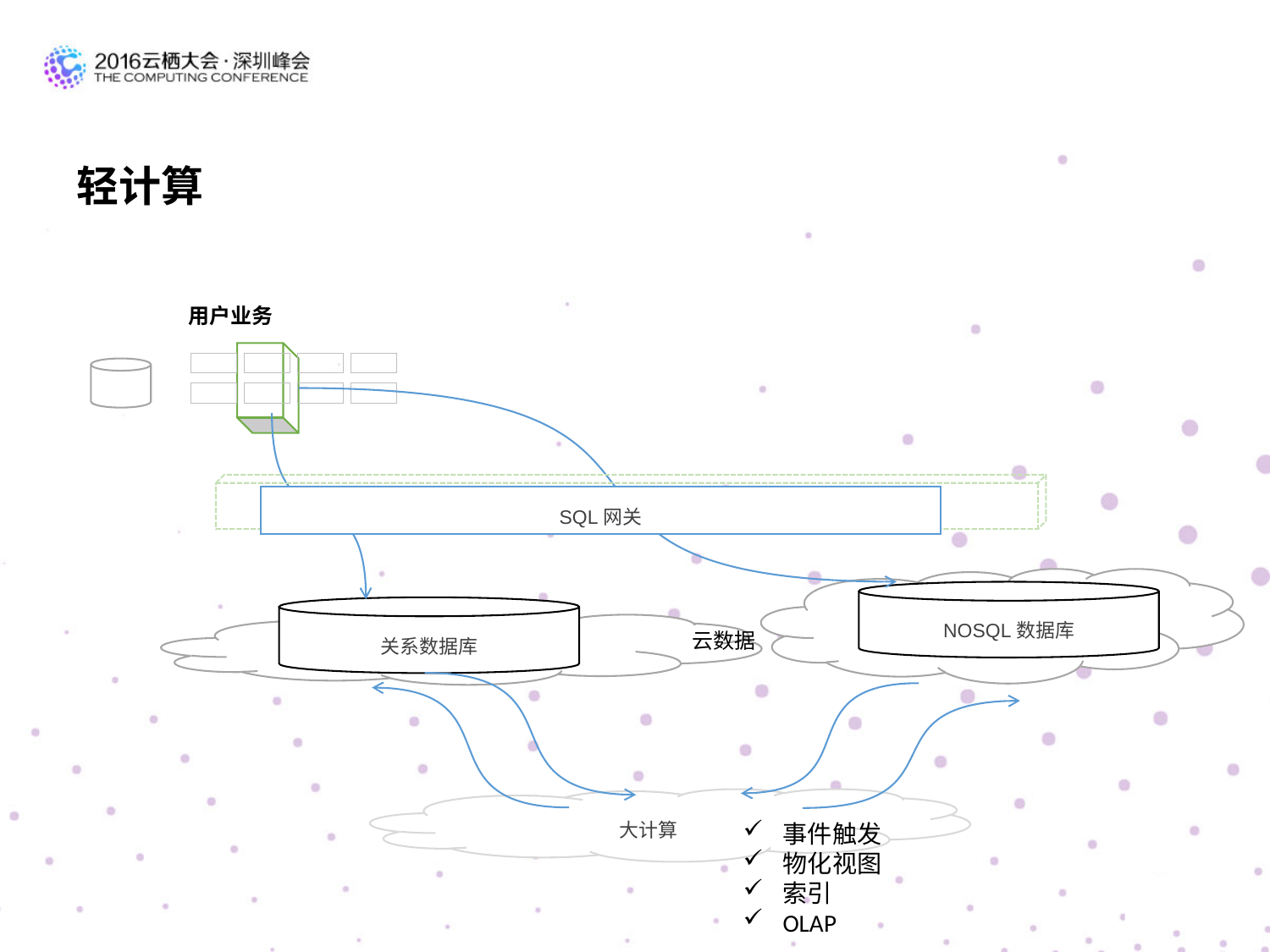

轻计算

用户业务

SQL网关

NOSQL数据库
关系数据库

云数据
大计算
事件触发
物化视图
索引
OLAP